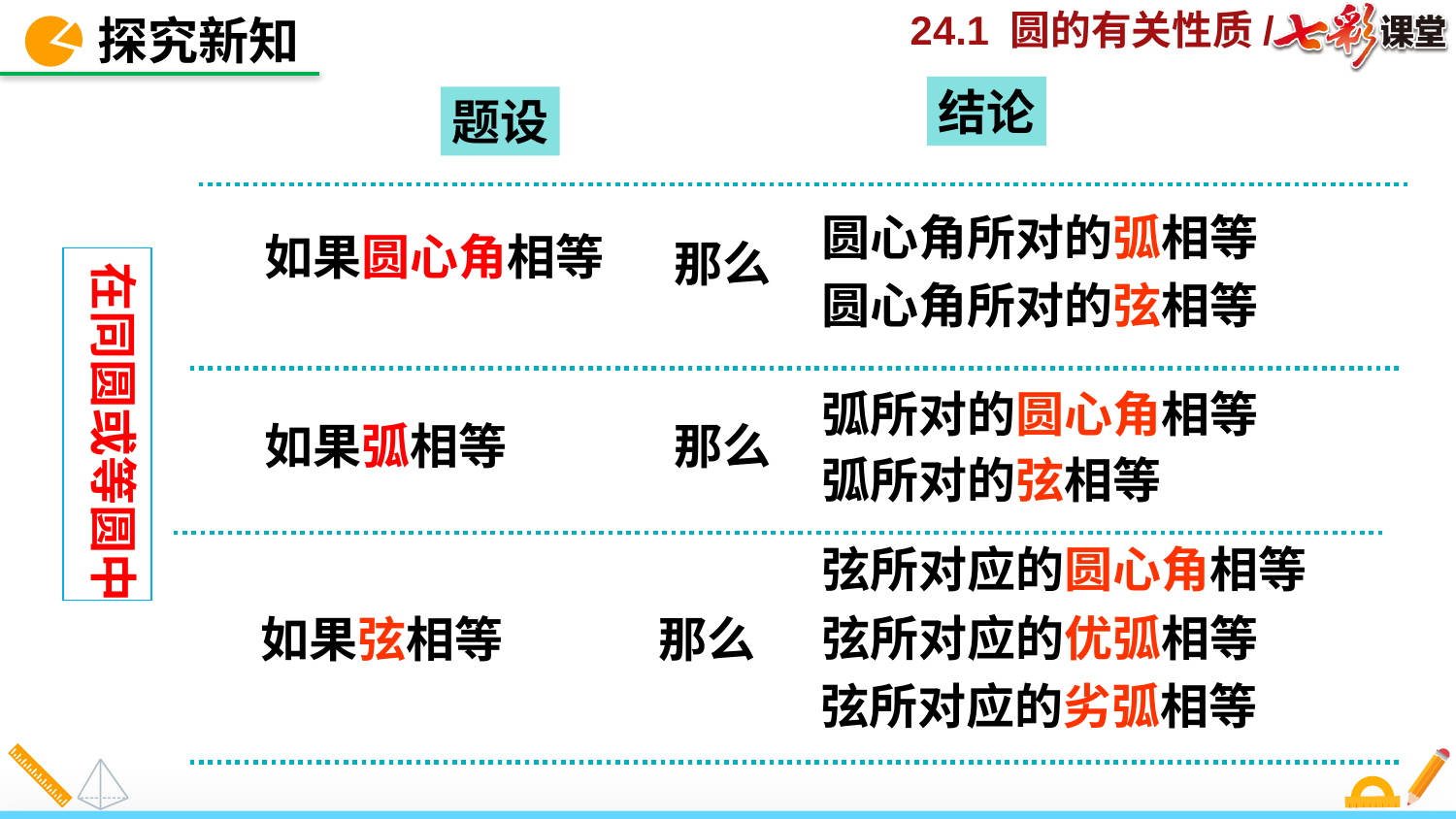

探究新知

结论
题设
圆心角所对的弧相等
如果圆心角相等
那么
圆心角所对的弦相等
在同圆或等圆中
弧所对的圆心角相等
如果弧相等
那么
弧所对的弦相等
弦所对应的圆心角相等
弦所对应的优弧相等
那么
如果弦相等
弦所对应的劣弧相等